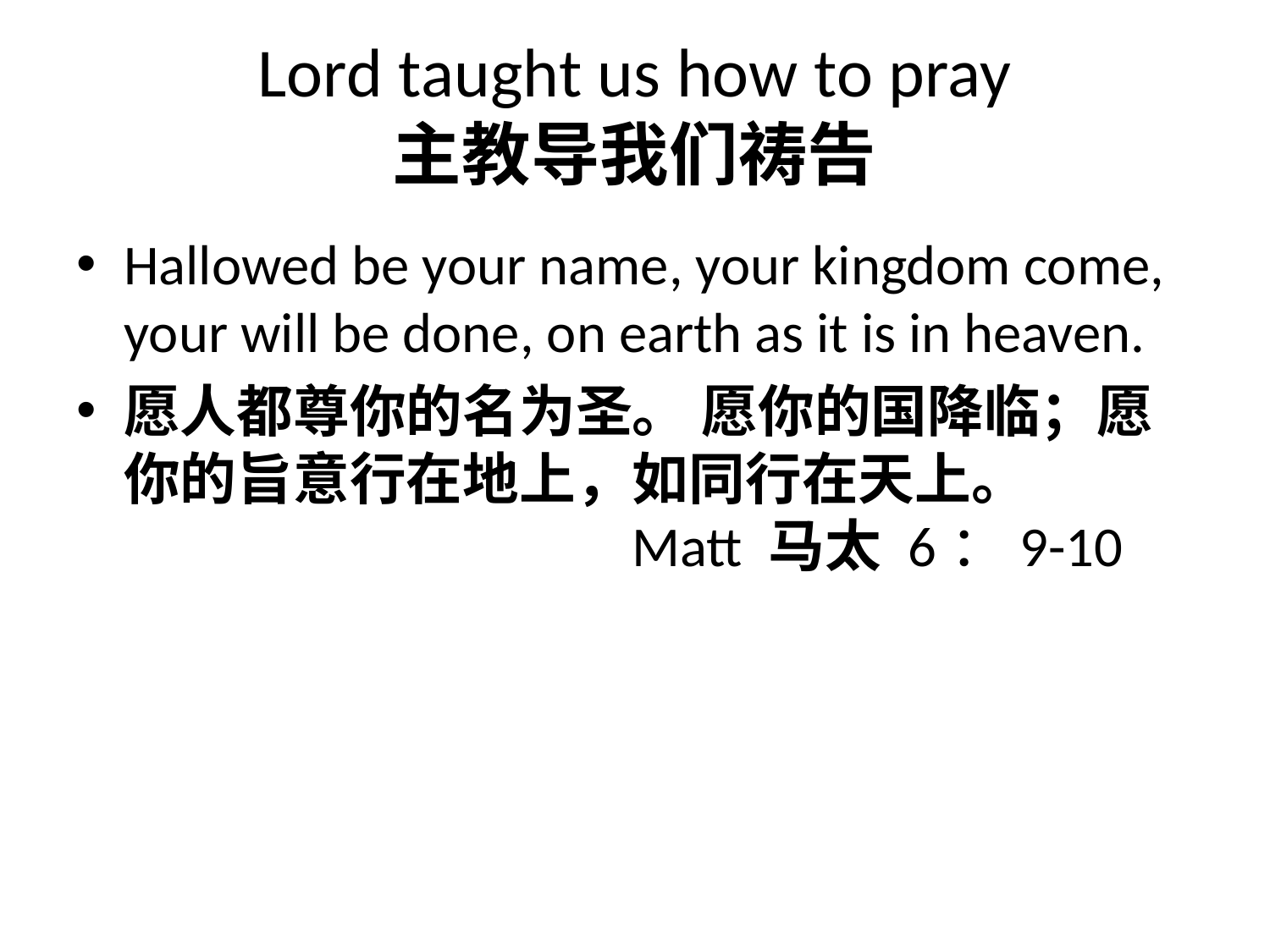

# Lord taught us how to pray 主教导我们祷告
Hallowed be your name, your kingdom come, your will be done, on earth as it is in heaven.
愿人都尊你的名为圣。 愿你的国降临；愿你的旨意行在地上，如同行在天上。 					Matt 马太 6：9-10